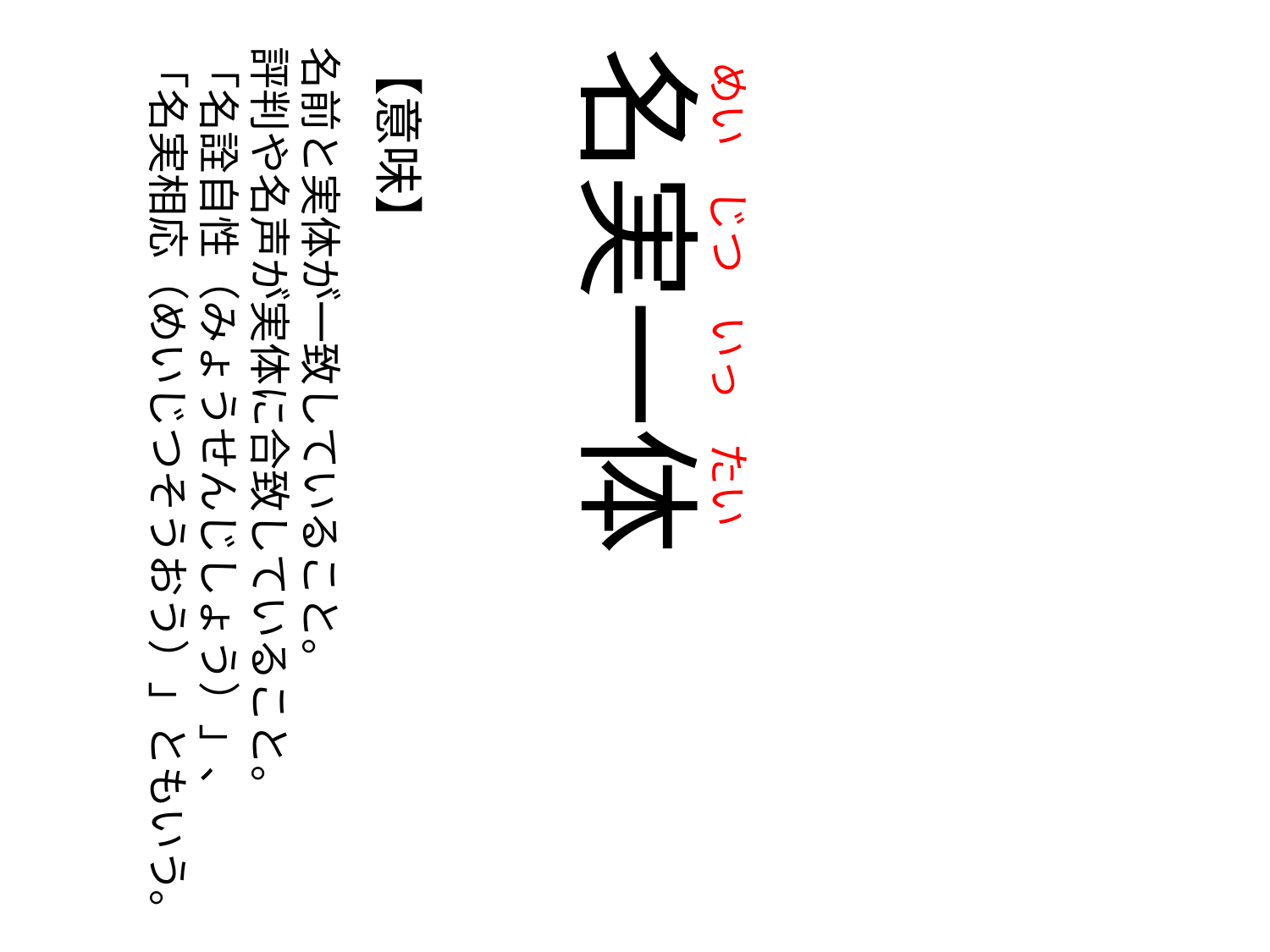

めい
の
じつ
の
いっ
の
たい
名前と実体が一致していること。
評判や名声が実体に合致していること。
「名詮自性（みょうせんじしょう）」、
「名実相応（めいじつそうおう）」ともいう。
【意味】
名実一体